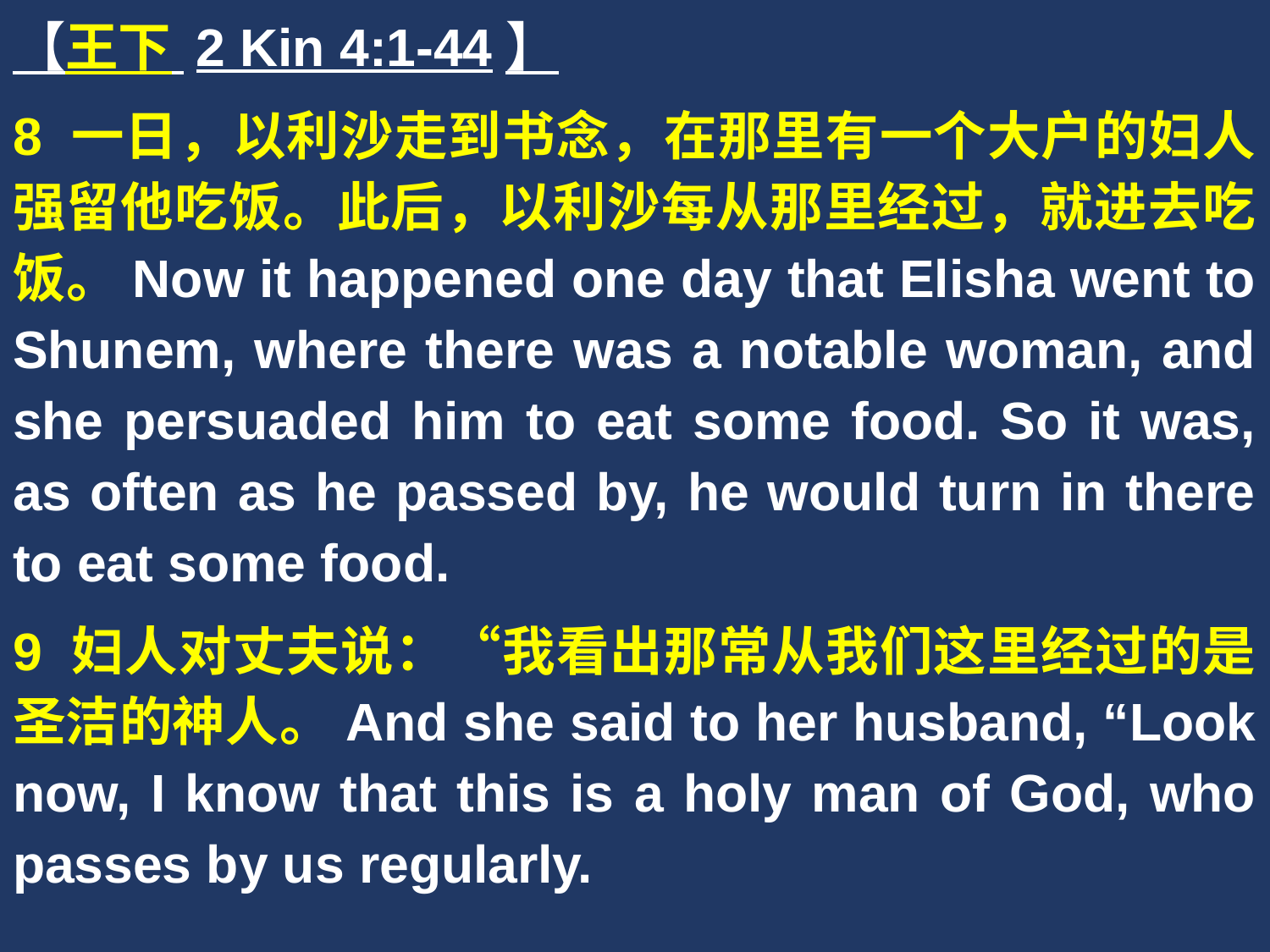

【王下 2 Kin 4:1-44】
8 一日，以利沙走到书念，在那里有一个大户的妇人强留他吃饭。此后，以利沙每从那里经过，就进去吃饭。Now it happened one day that Elisha went to Shunem, where there was a notable woman, and she persuaded him to eat some food. So it was, as often as he passed by, he would turn in there to eat some food.
9 妇人对丈夫说：“我看出那常从我们这里经过的是圣洁的神人。And she said to her husband, “Look now, I know that this is a holy man of God, who passes by us regularly.